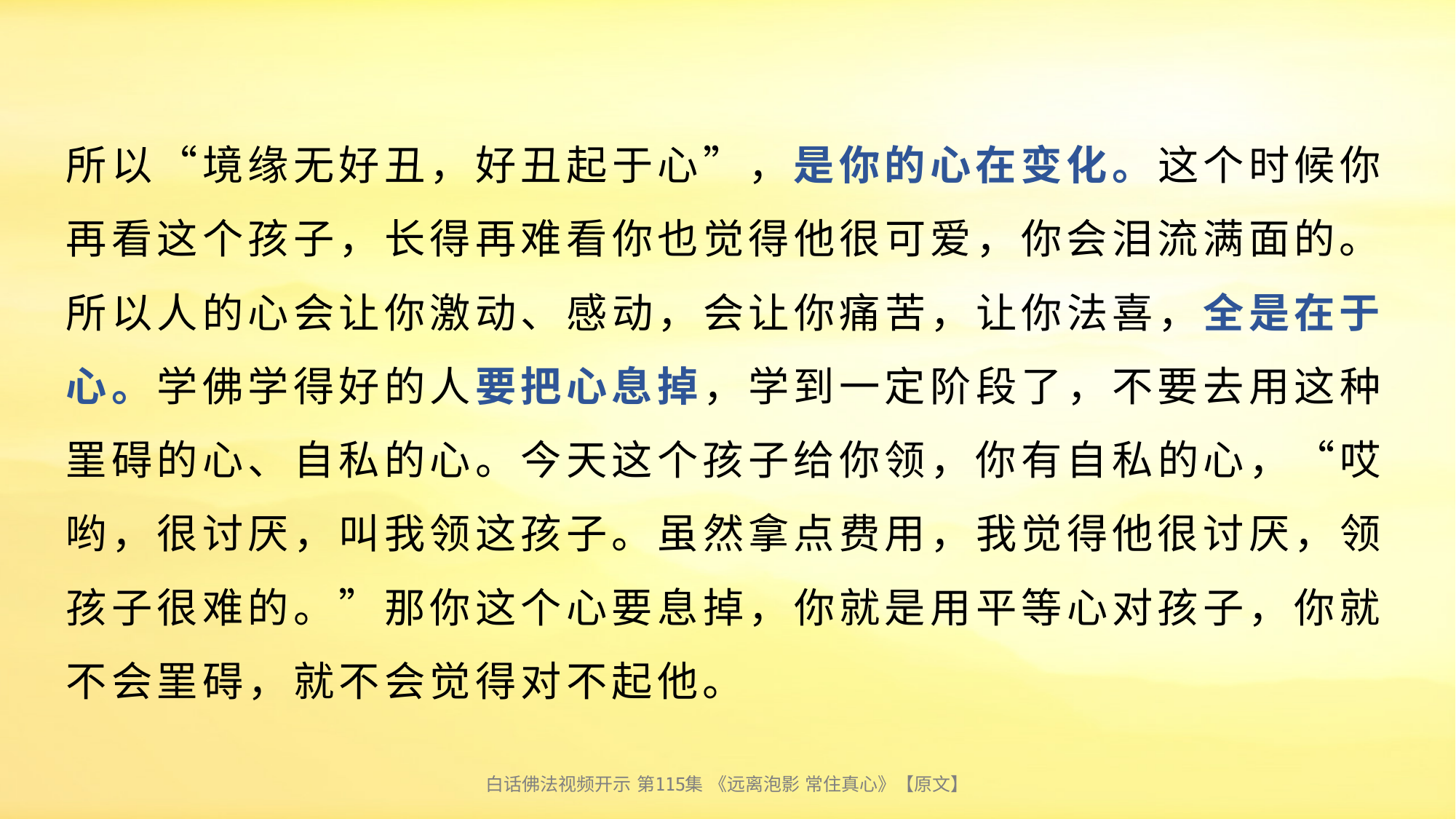

# 所以“境缘无好丑，好丑起于心”，是你的心在变化。这个时候你再看这个孩子，长得再难看你也觉得他很可爱，你会泪流满面的。所以人的心会让你激动、感动，会让你痛苦，让你法喜，全是在于心。学佛学得好的人要把心息掉，学到一定阶段了，不要去用这种罣碍的心、自私的心。今天这个孩子给你领，你有自私的心，“哎哟，很讨厌，叫我领这孩子。虽然拿点费用，我觉得他很讨厌，领孩子很难的。”那你这个心要息掉，你就是用平等心对孩子，你就不会罣碍，就不会觉得对不起他。
白话佛法视频开示 第115集 《远离泡影 常住真心》【原文】